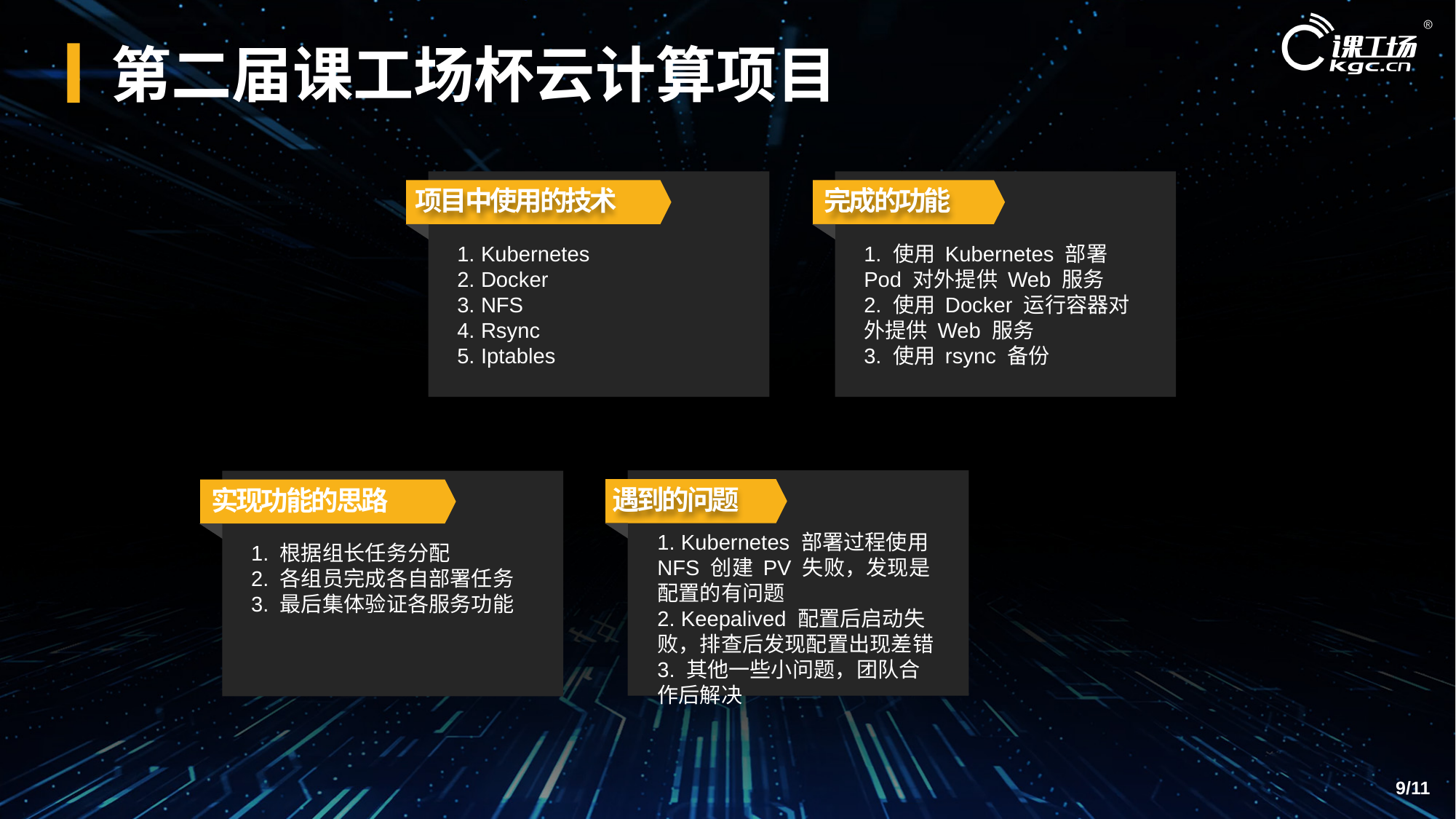

第二届课工场杯云计算项目

1. Kubernetes
2. Docker
3. NFS
4. Rsync
5. Iptables

1. 使用 Kubernetes 部署 Pod 对外提供 Web 服务
2. 使用 Docker 运行容器对外提供 Web 服务
3. 使用 rsync 备份

完成的功能
项目中使用的技术

1. Kubernetes 部署过程使用 NFS 创建 PV 失败，发现是配置的有问题
2. Keepalived 配置后启动失败，排查后发现配置出现差错
3. 其他一些小问题，团队合作后解决

实现功能的思路

1. 根据组长任务分配
2. 各组员完成各自部署任务
3. 最后集体验证各服务功能

遇到的问题

9/11